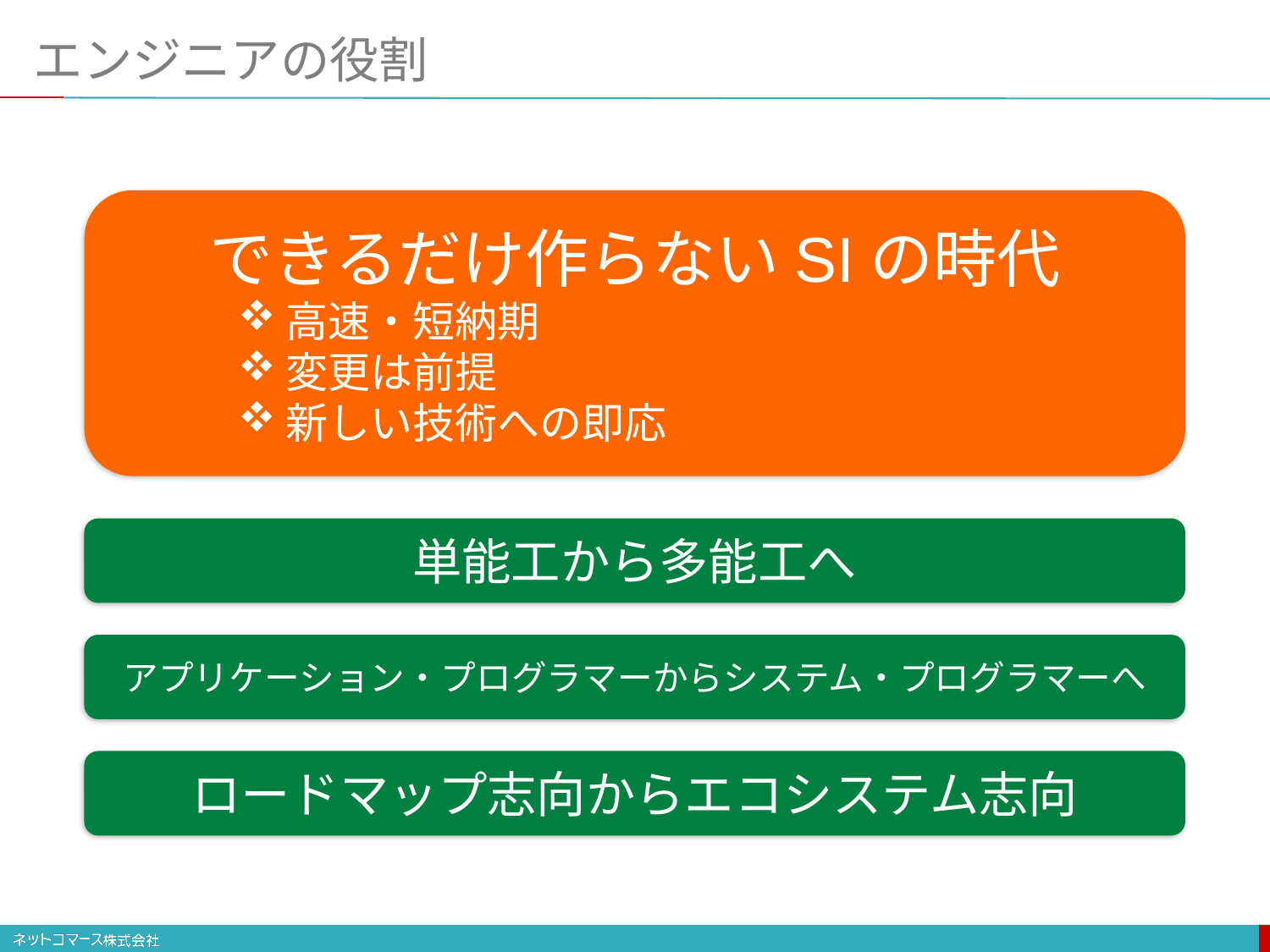

# エンジニアの役割
できるだけ作らないSIの時代
高速・短納期
変更は前提
新しい技術への即応
単能工から多能工へ
アプリケーション・プログラマーからシステム・プログラマーへ
ロードマップ志向からエコシステム志向